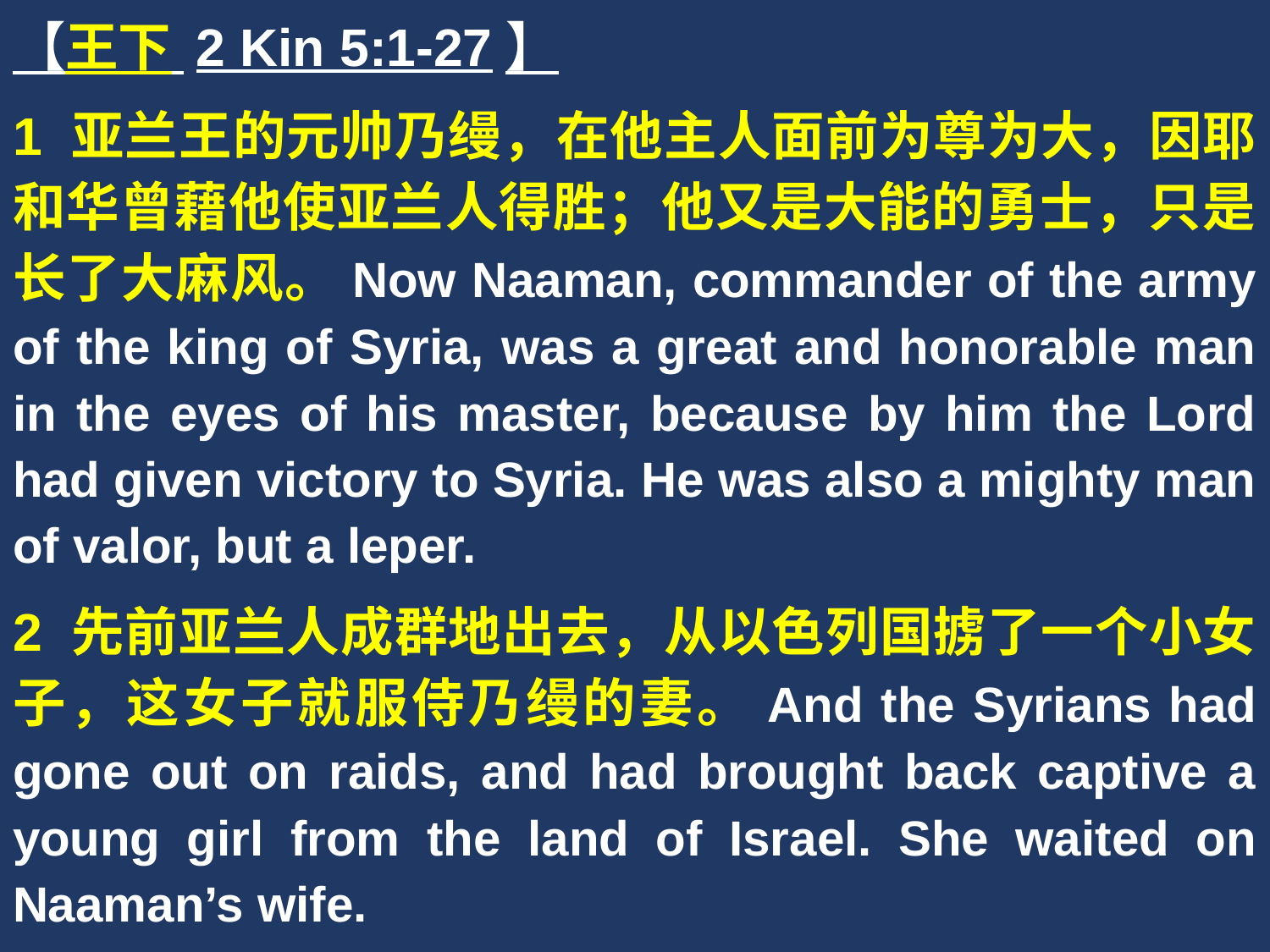

【王下 2 Kin 5:1-27】
1 亚兰王的元帅乃缦，在他主人面前为尊为大，因耶和华曾藉他使亚兰人得胜；他又是大能的勇士，只是长了大麻风。Now Naaman, commander of the army of the king of Syria, was a great and honorable man in the eyes of his master, because by him the Lord had given victory to Syria. He was also a mighty man of valor, but a leper.
2 先前亚兰人成群地出去，从以色列国掳了一个小女子，这女子就服侍乃缦的妻。And the Syrians had gone out on raids, and had brought back captive a young girl from the land of Israel. She waited on Naaman’s wife.